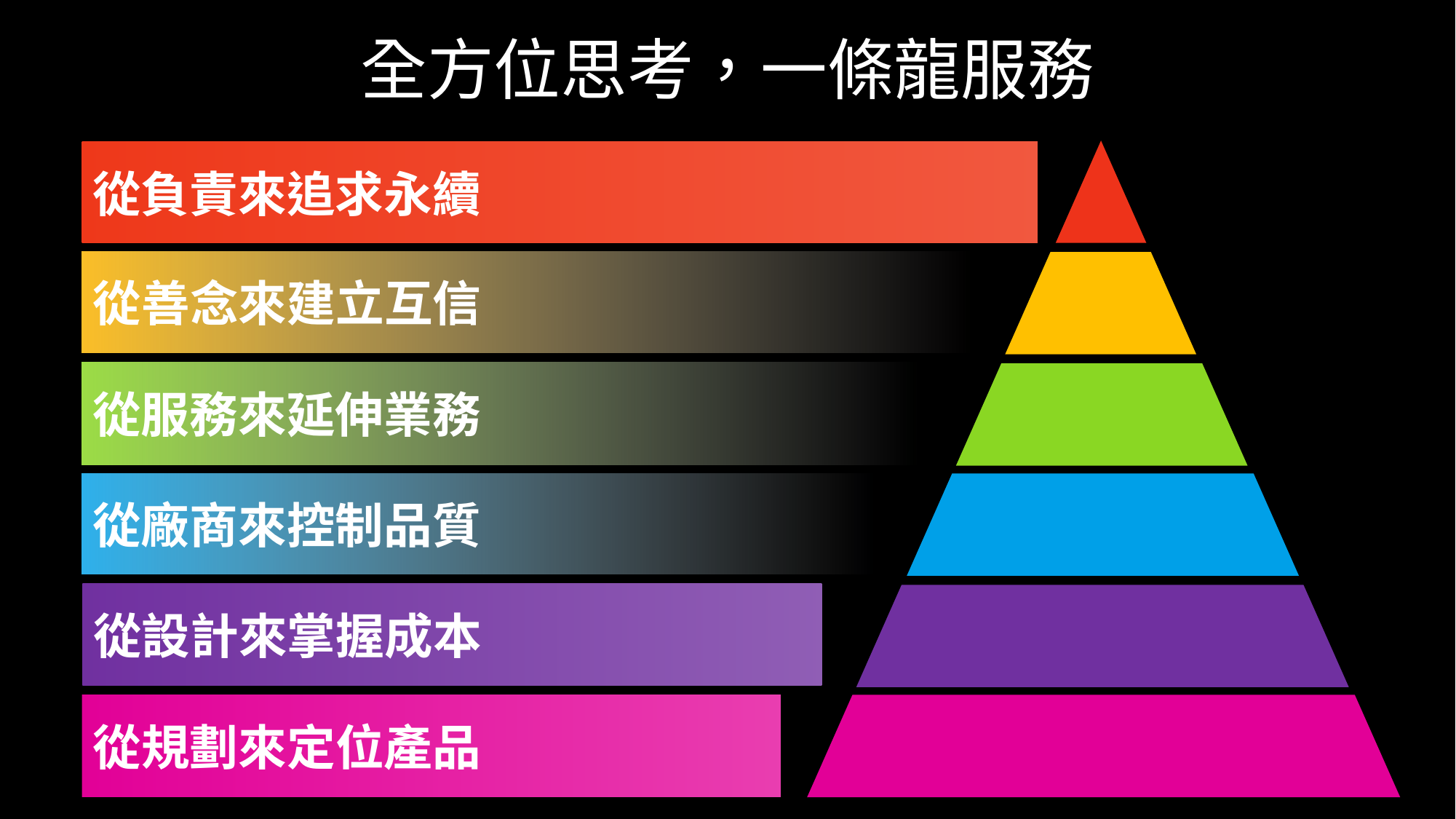

# 全方位思考，一條龍服務

從負責來追求永續
從善念來建立互信

從服務來延伸業務

從廠商來控制品質

從設計來掌握成本

從規劃來定位產品